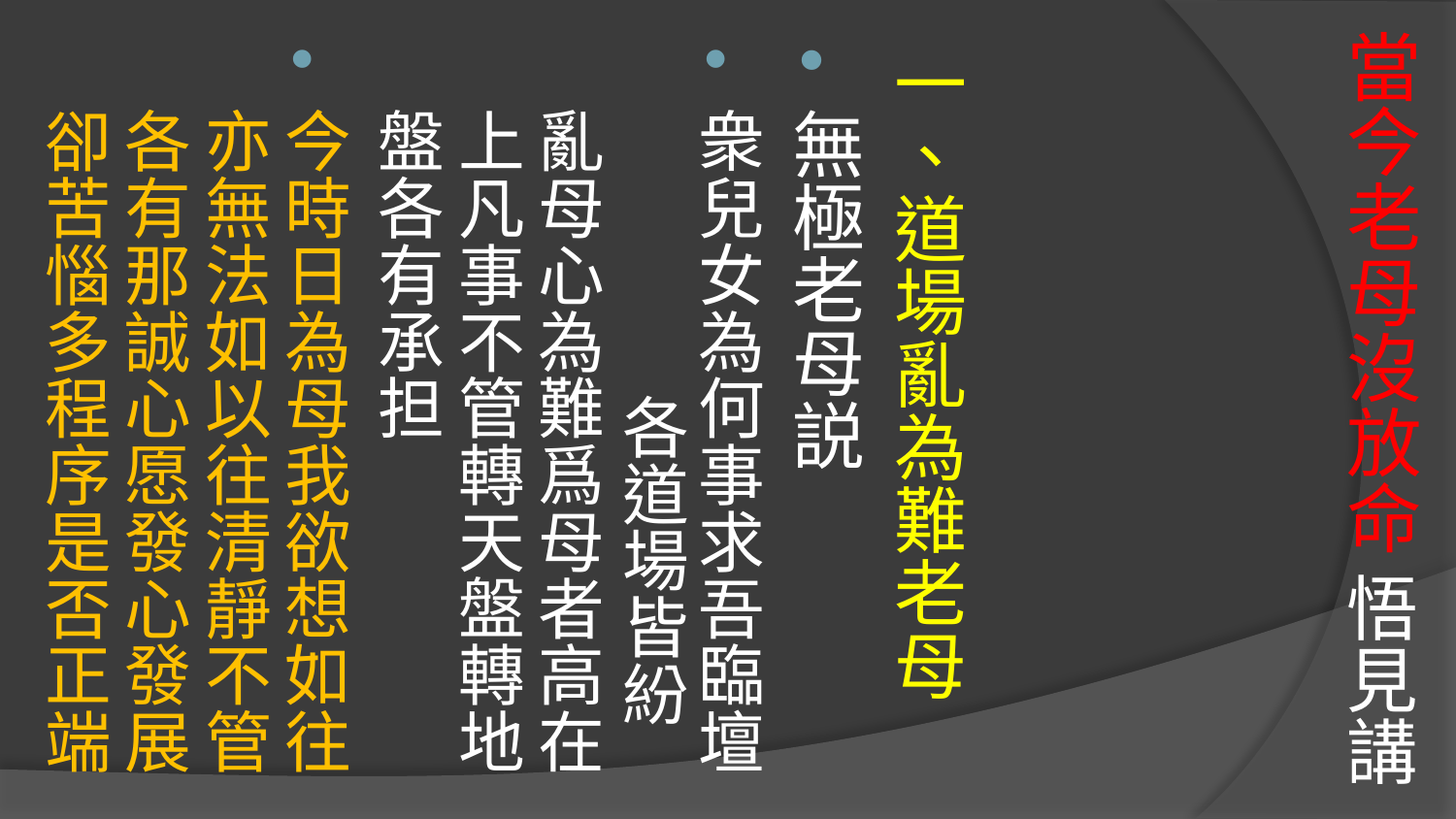

# 當今老母沒放命 悟見講
一、道場亂為難老母
無極老母説
衆兒女為何事求吾臨壇                    各道場皆紛亂母心為難爲母者高在上凡事不管轉天盤轉地盤各有承担
今時日為母我欲想如往亦無法如以往清靜不管各有那誠心愿發心發展卻苦惱多程序是否正端